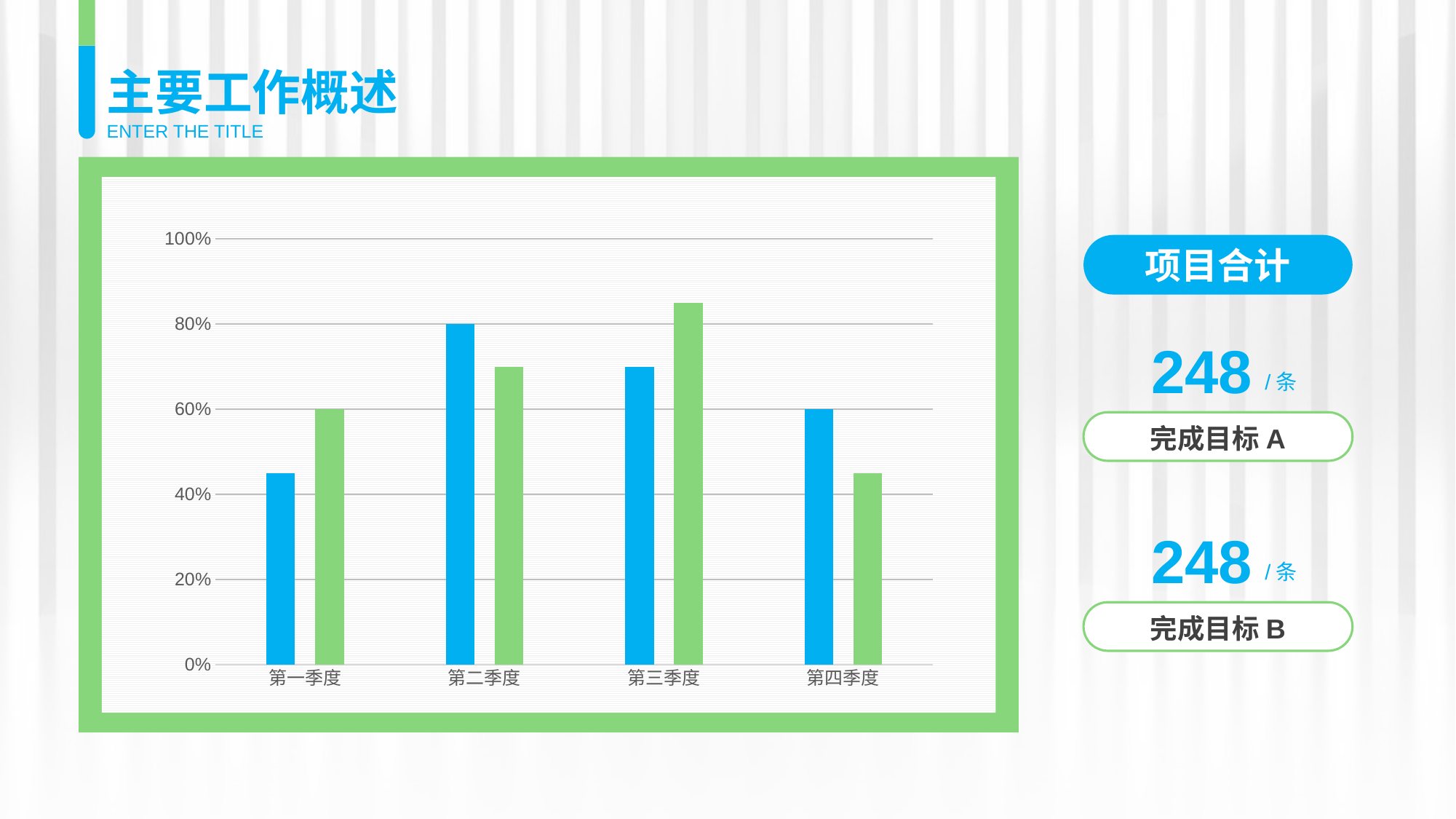

主要工作概述
ENTER THE TITLE

### Chart

| Category | 系列 1 | 系列 2 |
|---|---|---|
| 第一季度 | 0.45 | 0.6 |
| 第二季度 | 0.8 | 0.7 |
| 第三季度 | 0.7 | 0.85 |
| 第四季度 | 0.6 | 0.45 |
项目合计
248
/条

完成目标A
248
/条

完成目标B